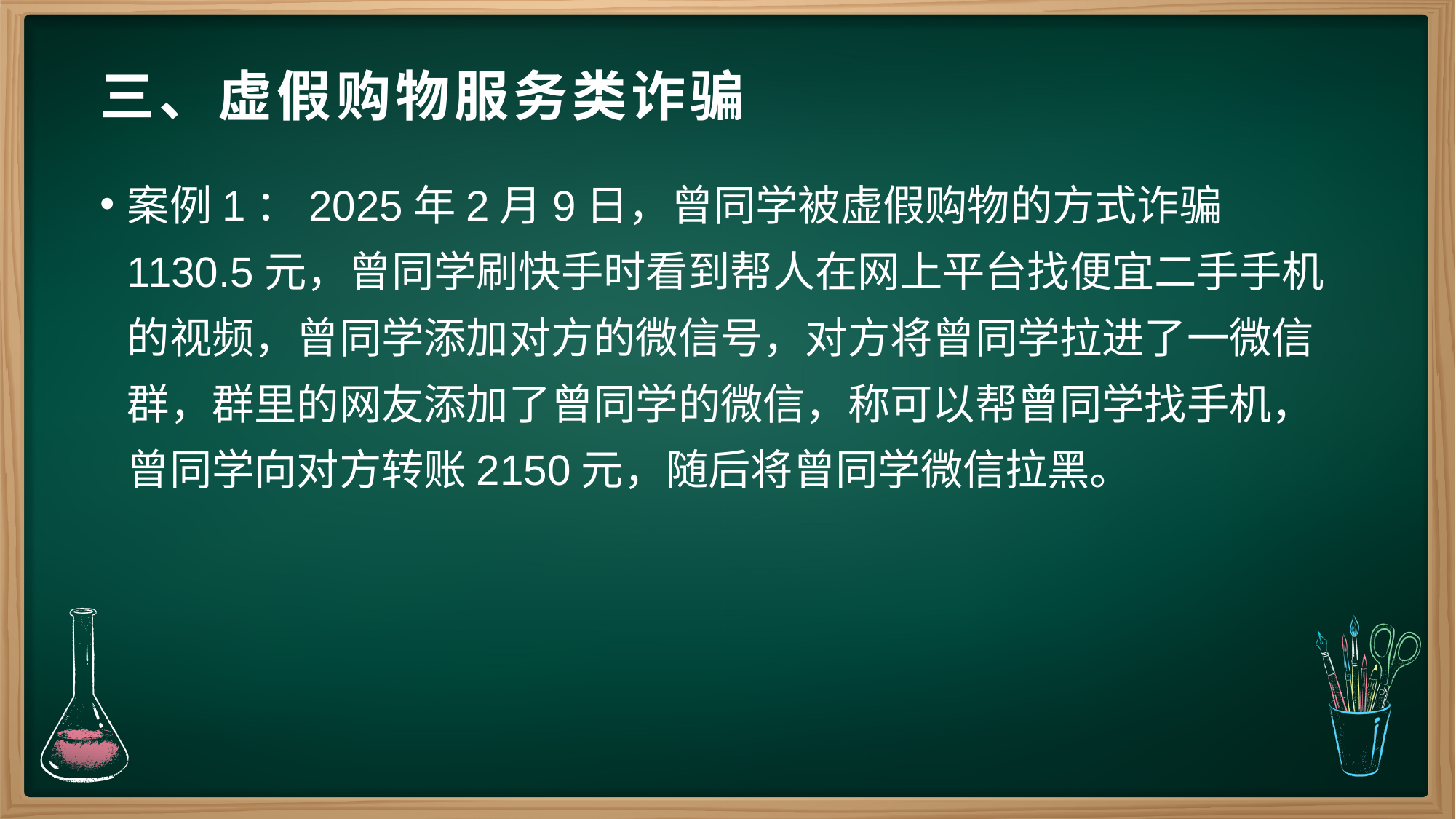

# 三、虚假购物服务类诈骗
案例1：2025年2月9日，曾同学被虚假购物的方式诈骗1130.5元，曾同学刷快手时看到帮人在网上平台找便宜二手手机的视频，曾同学添加对方的微信号，对方将曾同学拉进了一微信群，群里的网友添加了曾同学的微信，称可以帮曾同学找手机，曾同学向对方转账2150元，随后将曾同学微信拉黑。